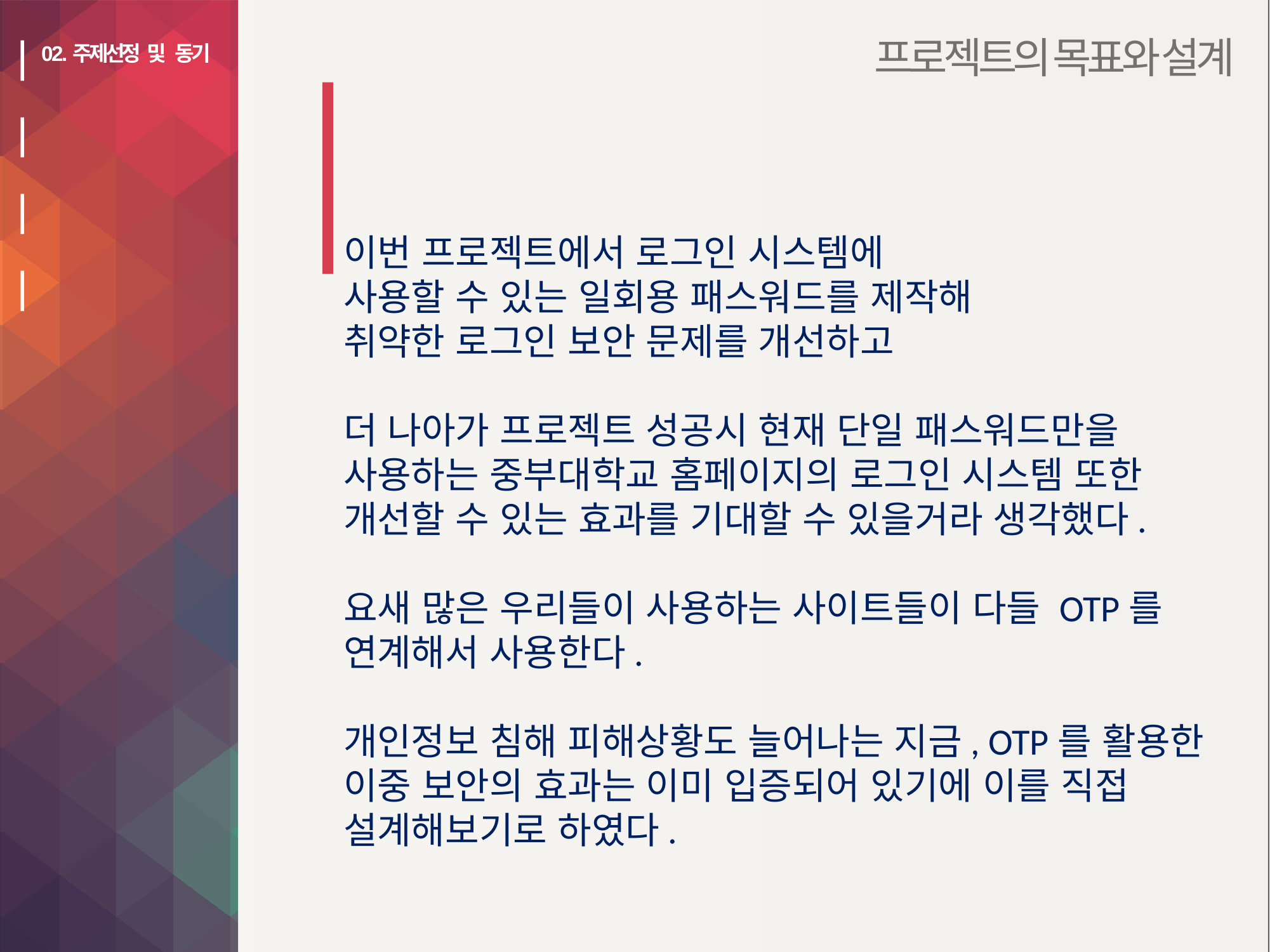

# 프로젝트의 목표와 설계
02.주제선정 및  동기

이번 프로젝트에서 로그인 시스템에
사용할 수 있는 일회용 패스워드를 제작해
취약한 로그인 보안 문제를 개선하고

더 나아가 프로젝트 성공시 현재 단일 패스워드만을 사용하는 중부대학교 홈페이지의 로그인 시스템 또한 개선할 수 있는 효과를 기대할 수 있을거라 생각했다.

요새 많은 우리들이 사용하는 사이트들이 다들 OTP를 연계해서 사용한다.

개인정보 침해 피해상황도 늘어나는 지금, OTP를 활용한 이중 보안의 효과는 이미 입증되어 있기에 이를 직접 설계해보기로 하였다.